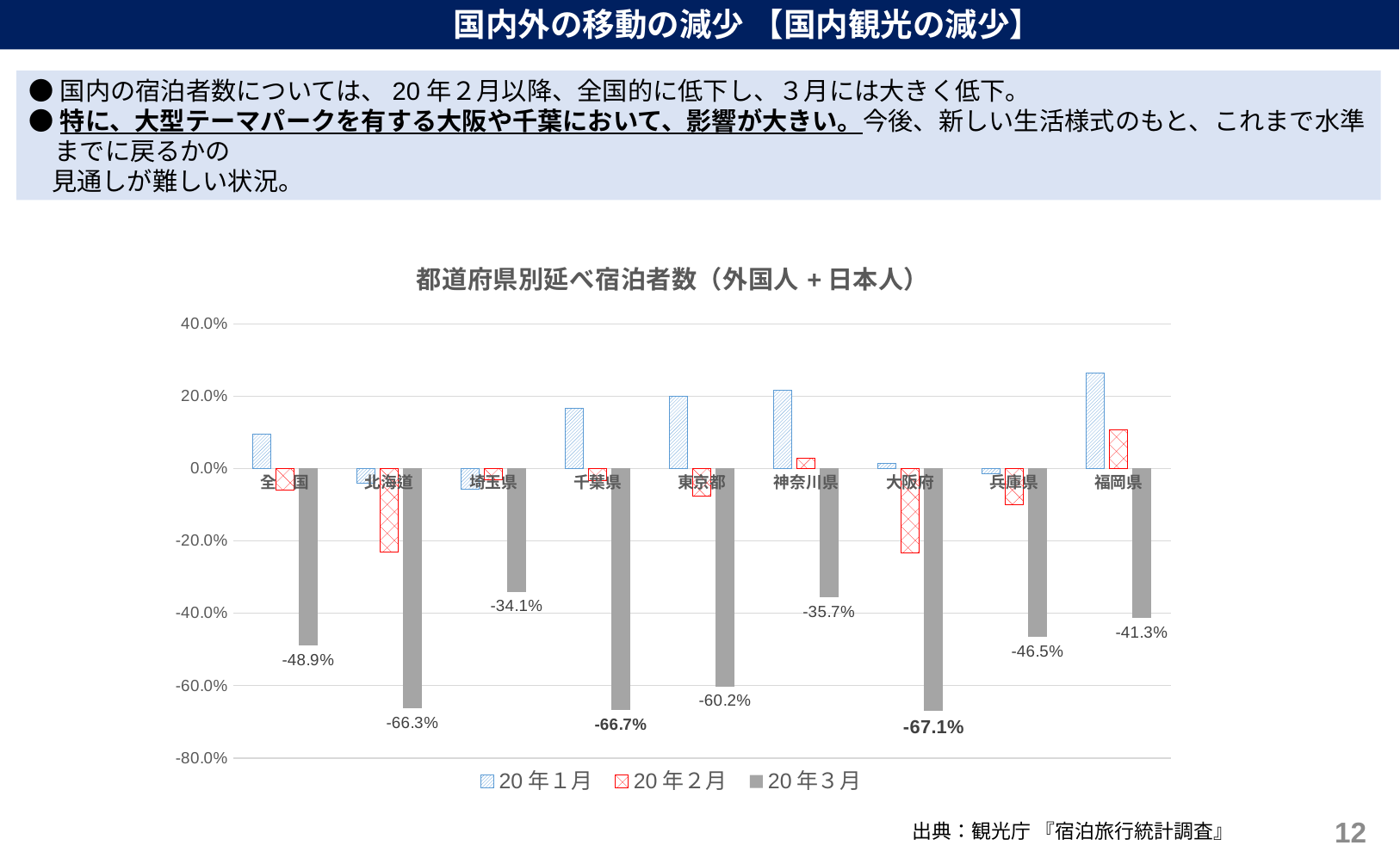

国内外の移動の減少 【国内観光の減少】
●国内の宿泊者数については、20年２月以降、全国的に低下し、３月には大きく低下。
●特に、大型テーマパークを有する大阪や千葉において、影響が大きい。今後、新しい生活様式のもと、これまで水準までに戻るかの
   見通しが難しい状況。

### Chart: 都道府県別延べ宿泊者数（外国人+日本人）

| Category | 20年１月 | 20年２月 | 20年３月 |
|---|---|---|---|
| 全　国 | 0.09623281425346941 | -0.0596904541330332 | -0.48923520284412947 |
| 北海道 | -0.040024783938985564 | -0.23152407430810062 | -0.6629591702956195 |
| 埼玉県 | -0.05610780897724943 | -0.02973263241196089 | -0.3406456667511579 |
| 千葉県 | 0.16725588260225677 | -0.03253514599103968 | -0.6670937202327719 |
| 東京都 | 0.19941046949357188 | -0.07594347545415725 | -0.6021608230396036 |
| 神奈川県 | 0.21554660045318252 | 0.028583825639998617 | -0.3565671634191916 |
| 大阪府 | 0.014279740868240243 | -0.23228748442475422 | -0.6707071568069515 |
| 兵庫県 | -0.015121307559690655 | -0.1010582261661842 | -0.46504202725168187 |
| 福岡県 | 0.2632011752119692 | 0.10665080058931142 | -0.4127795967602964 |
12
出典：観光庁 『宿泊旅行統計調査』